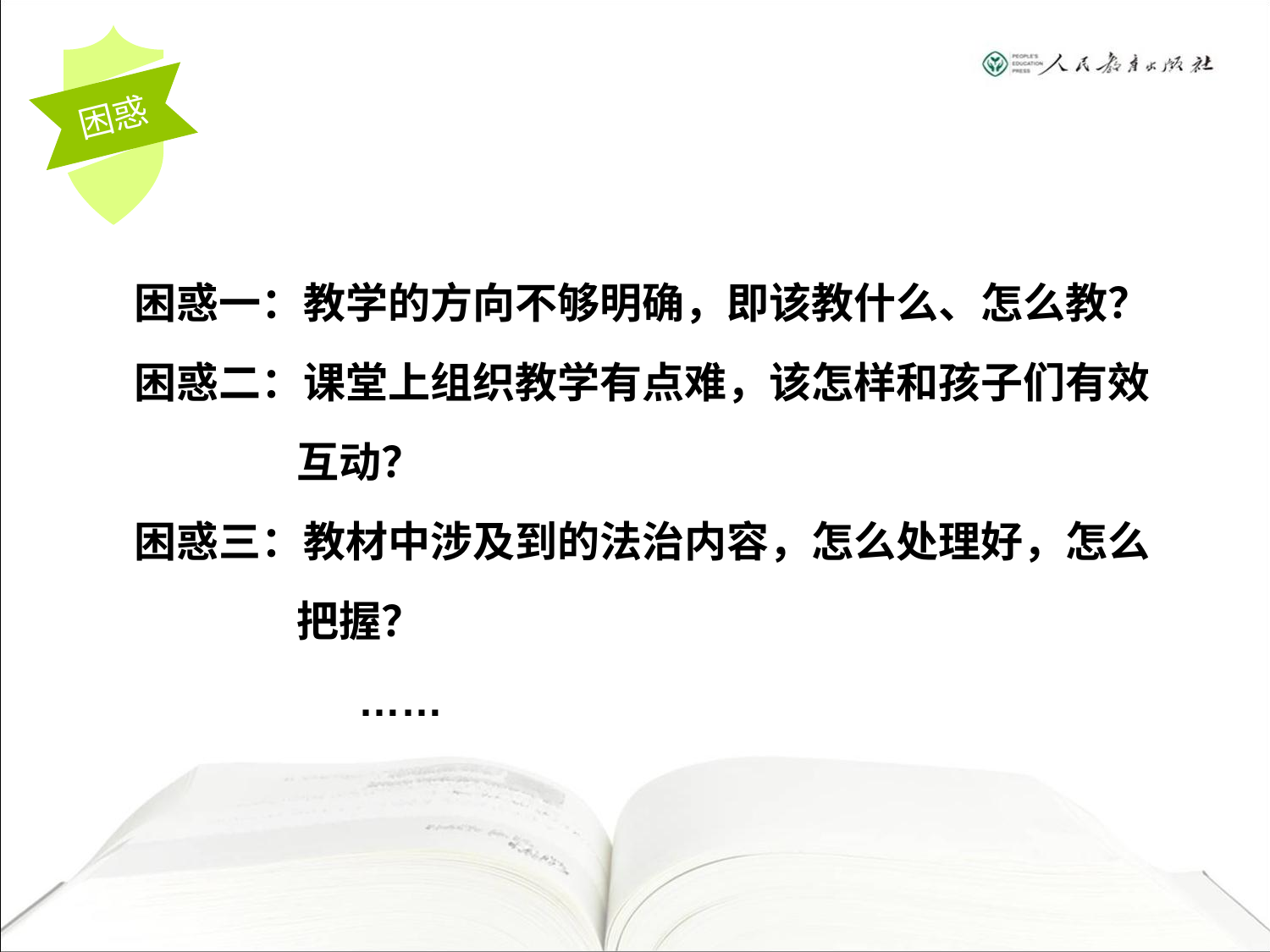

困惑
困惑一：教学的方向不够明确，即该教什么、怎么教？
困惑二：课堂上组织教学有点难，该怎样和孩子们有效
                互动？
困惑三：教材中涉及到的法治内容，怎么处理好，怎么
                把握？
                   ……